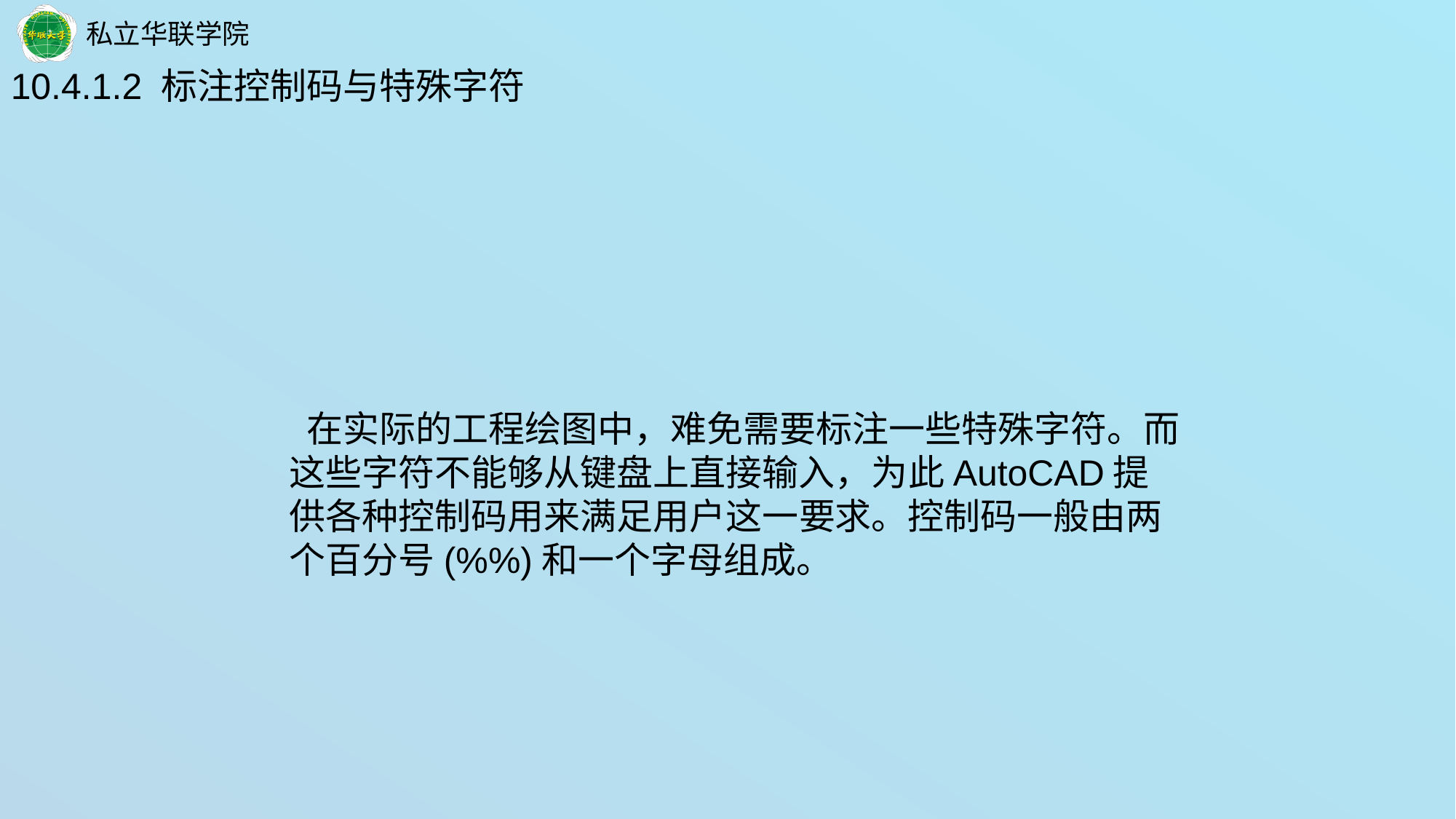

10.4.1.2 标注控制码与特殊字符
      在实际的工程绘图中，难免需要标注一些特殊字符。而这些字符不能够从键盘上直接输入，为此AutoCAD提供各种控制码用来满足用户这一要求。控制码一般由两个百分号(%%)和一个字母组成。